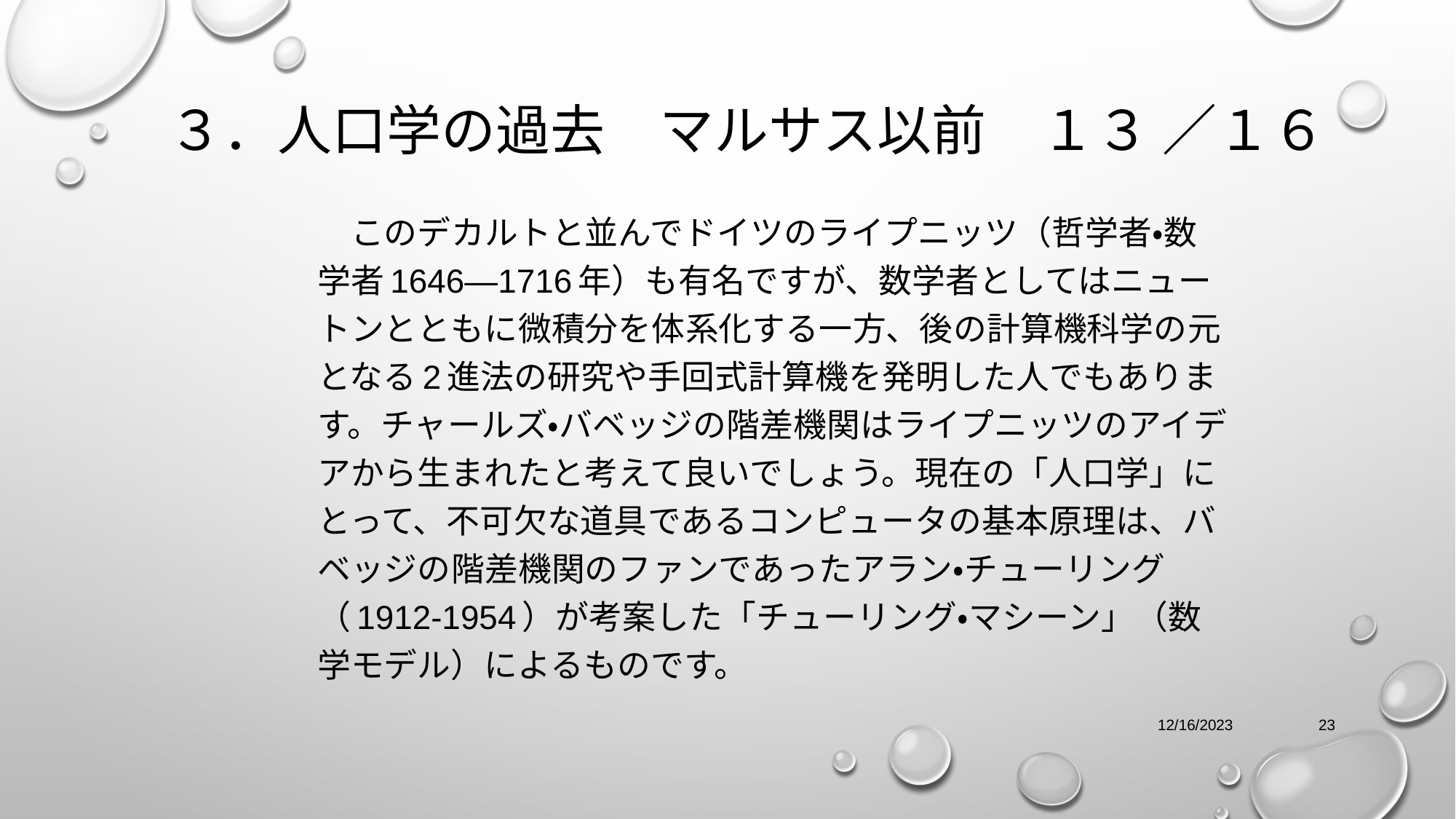

# ３．人口学の過去　マルサス以前　１３ ／１６
　このデカルトと並んでドイツのライプニッツ（哲学者・数学者1646―1716年）も有名ですが、数学者としてはニュートンとともに微積分を体系化する一方、後の計算機科学の元となる2進法の研究や手回式計算機を発明した人でもあります。チャールズ・バベッジの階差機関はライプニッツのアイデアから生まれたと考えて良いでしょう。現在の「人口学」にとって、不可欠な道具であるコンピュータの基本原理は、バベッジの階差機関のファンであったアラン・チューリング（1912-1954）が考案した「チューリング・マシーン」（数学モデル）によるものです。
12/16/2023
23